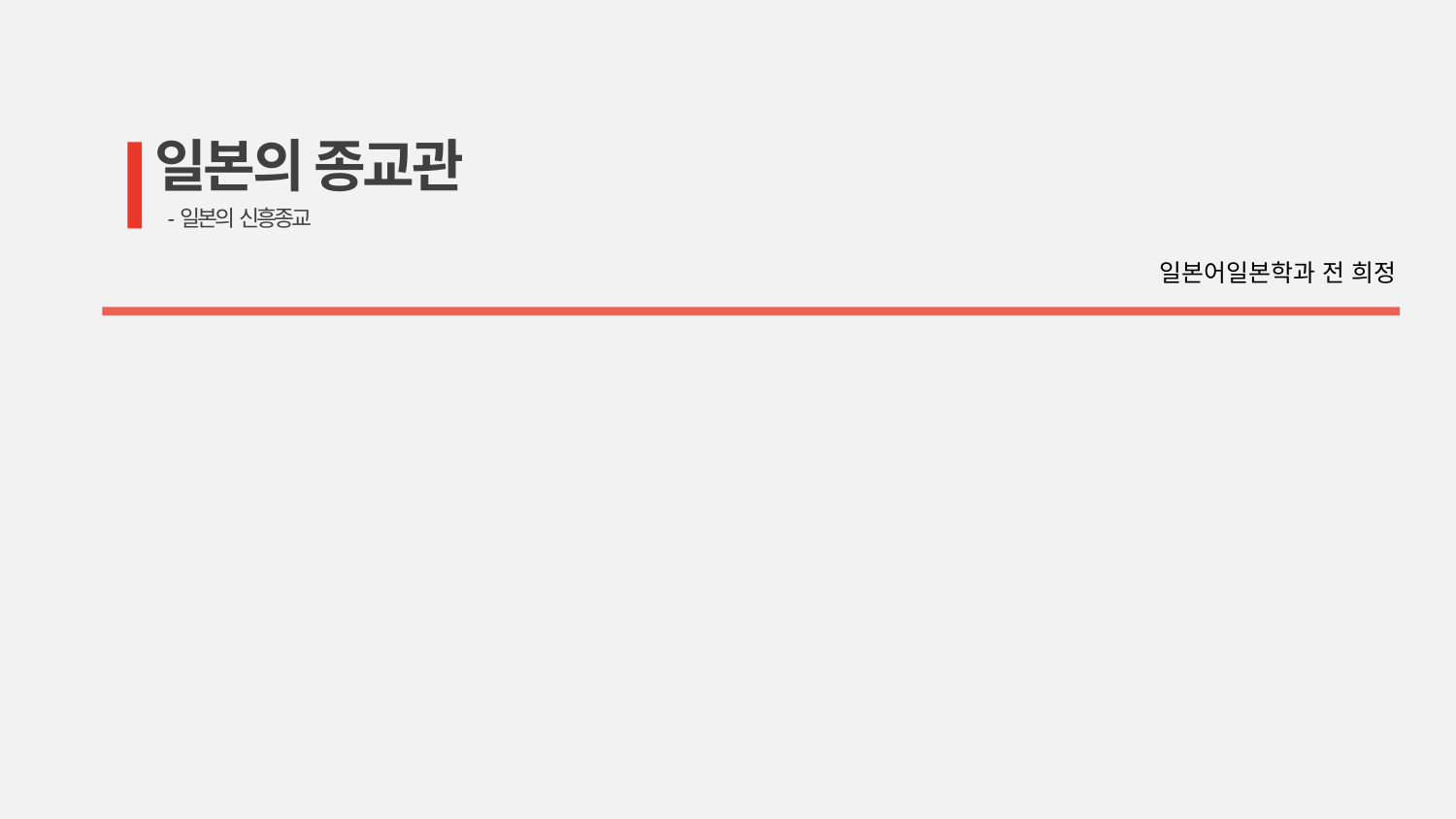

일본의 종교관

   -일본의  신흥종교
일본어일본학과 전 희정